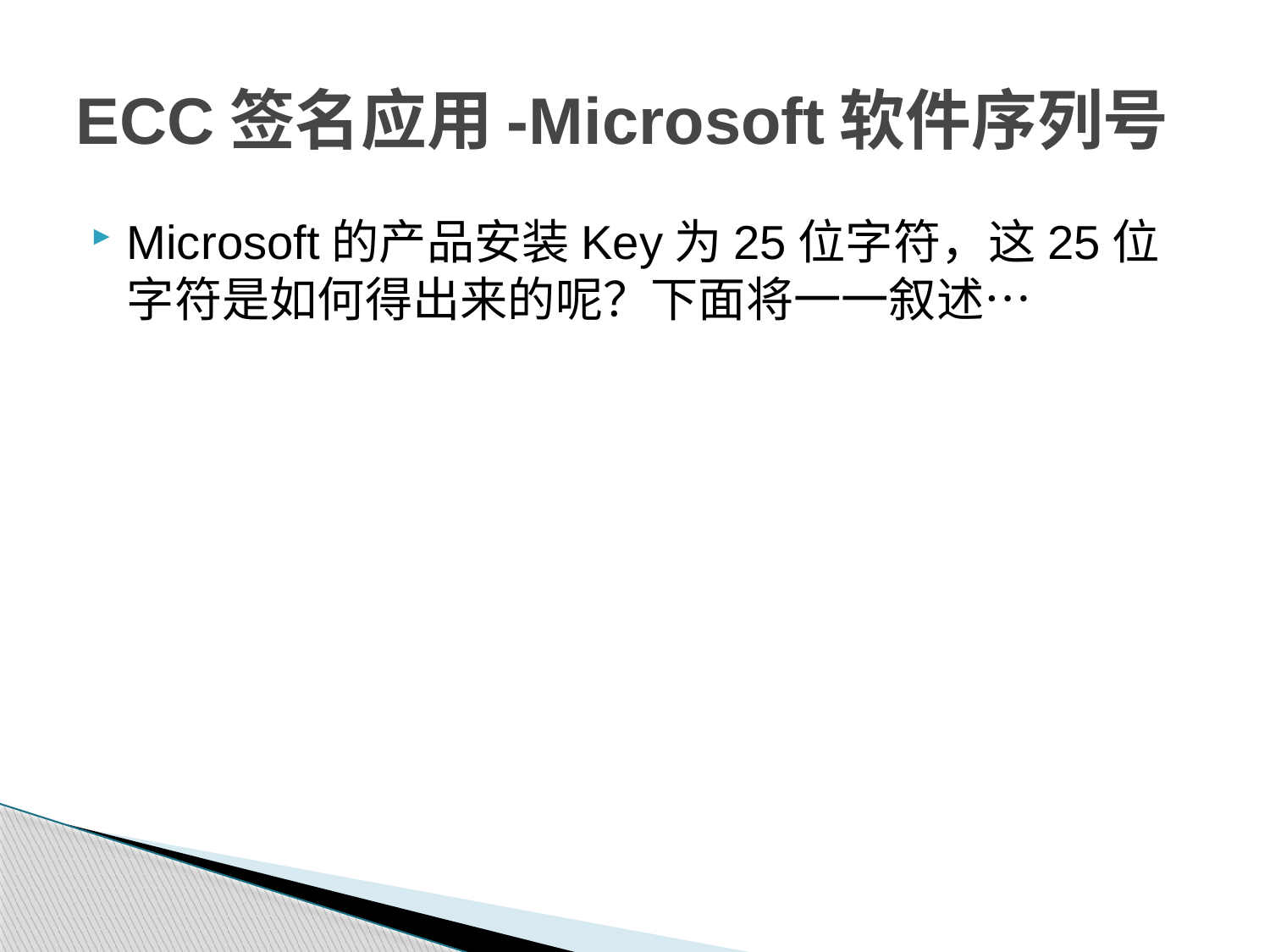

# ECC签名应用-Microsoft软件序列号
Microsoft的产品安装Key为25位字符，这25位字符是如何得出来的呢？下面将一一叙述…